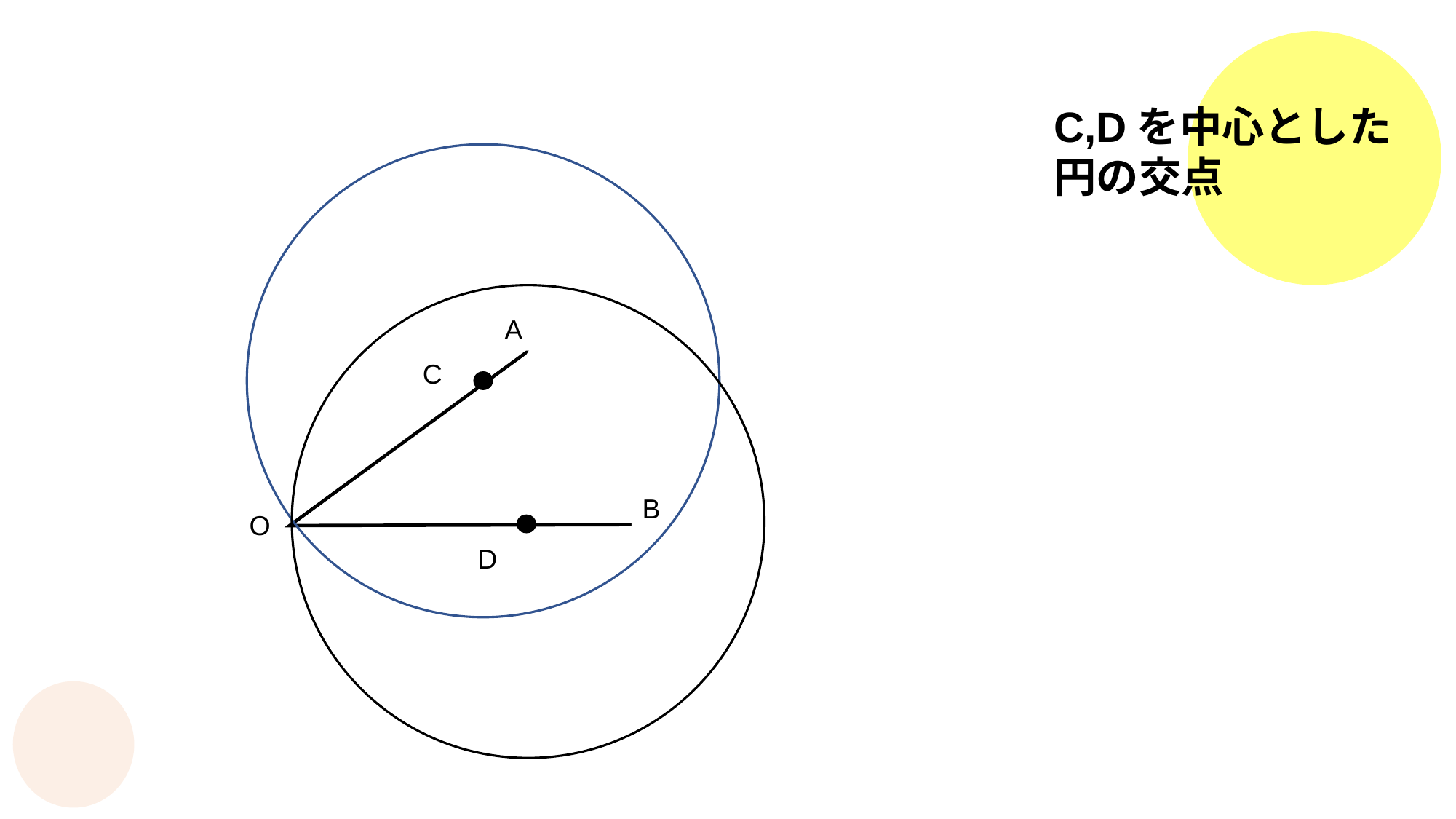

C,Dを中心とした
円の交点

A

B
O
C

D